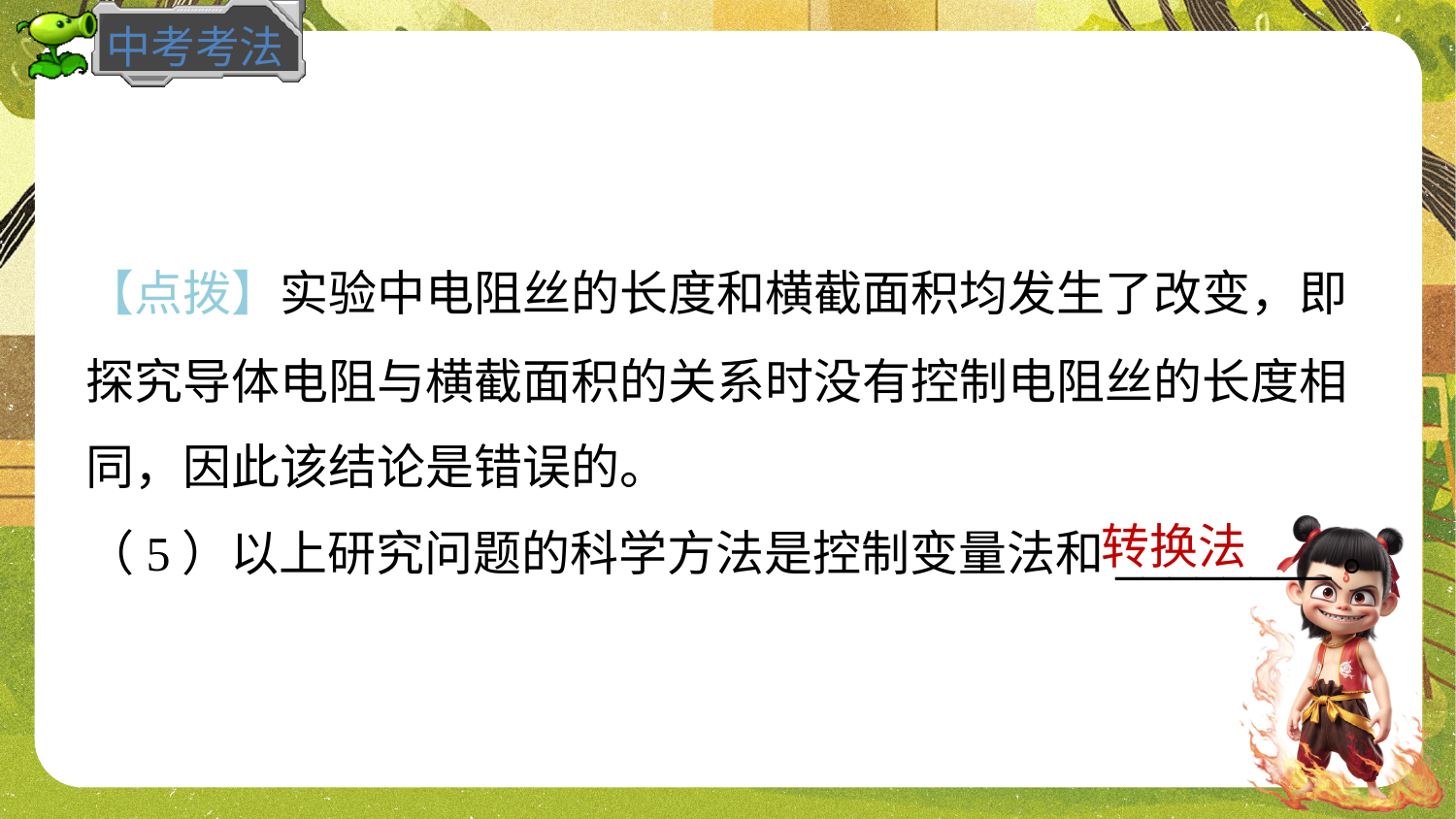

【点拨】实验中电阻丝的长度和横截面积均发生了改变，即
探究导体电阻与横截面积的关系时没有控制电阻丝的长度相
同，因此该结论是错误的。
转换法
（5）以上研究问题的科学方法是控制变量法和________。